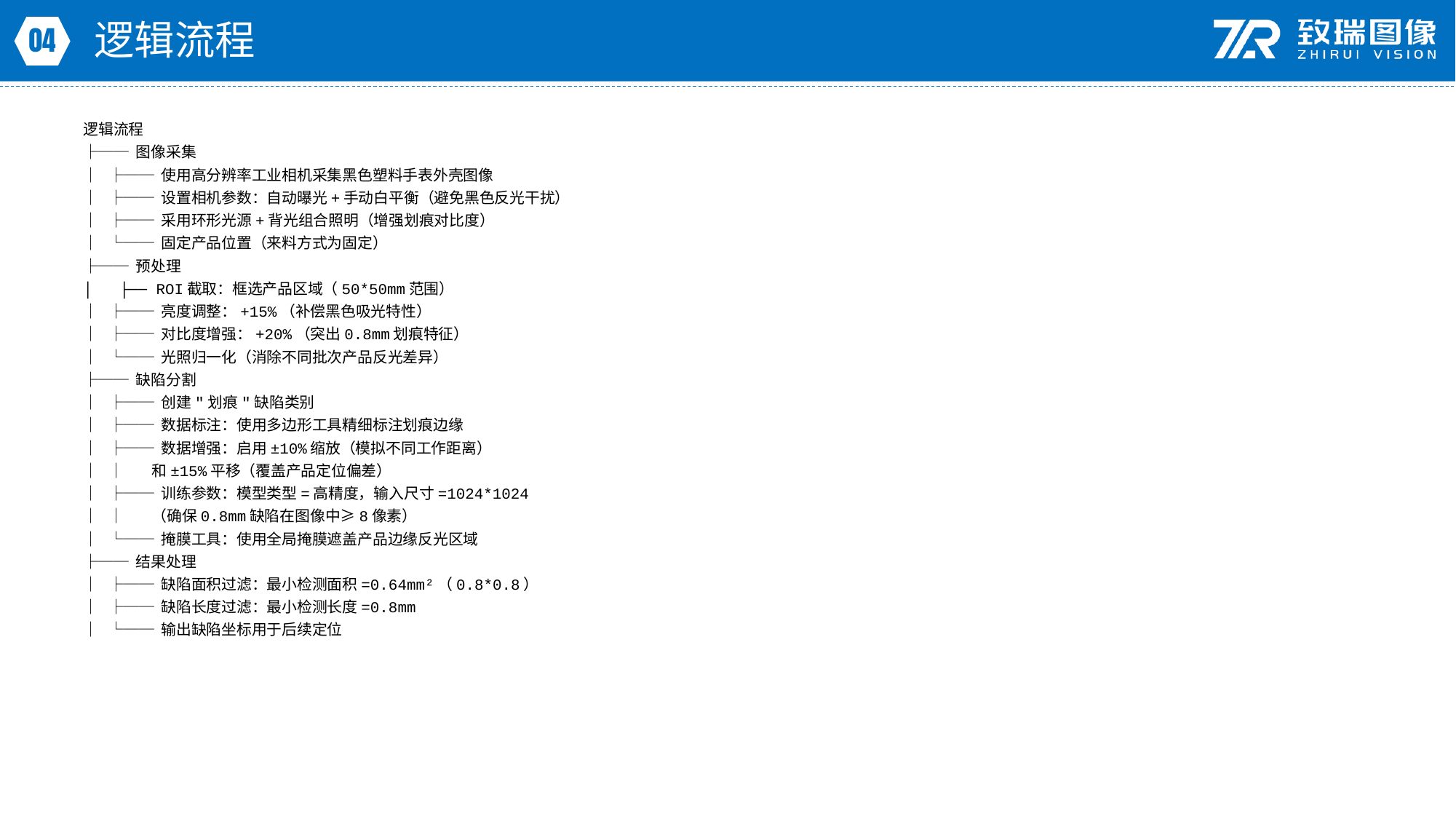

逻辑流程
04

逻辑流程
├── 图像采集
│   ├── 使用高分辨率工业相机采集黑色塑料手表外壳图像
│   ├── 设置相机参数：自动曝光+手动白平衡（避免黑色反光干扰）
│   ├── 采用环形光源+背光组合照明（增强划痕对比度）
│   └── 固定产品位置（来料方式为固定）
├── 预处理
│   ├── ROI截取：框选产品区域（50*50mm范围）
│   ├── 亮度调整：+15%（补偿黑色吸光特性）
│   ├── 对比度增强：+20%（突出0.8mm划痕特征）
│   └── 光照归一化（消除不同批次产品反光差异）
├── 缺陷分割
│   ├── 创建"划痕"缺陷类别
│   ├── 数据标注：使用多边形工具精细标注划痕边缘
│   ├── 数据增强：启用±10%缩放（模拟不同工作距离）
│   │       和±15%平移（覆盖产品定位偏差）
│   ├── 训练参数：模型类型=高精度，输入尺寸=1024*1024
│   │       （确保0.8mm缺陷在图像中≥8像素）
│   └── 掩膜工具：使用全局掩膜遮盖产品边缘反光区域
├── 结果处理
│   ├── 缺陷面积过滤：最小检测面积=0.64mm²（0.8*0.8）
│   ├── 缺陷长度过滤：最小检测长度=0.8mm
│   └── 输出缺陷坐标用于后续定位